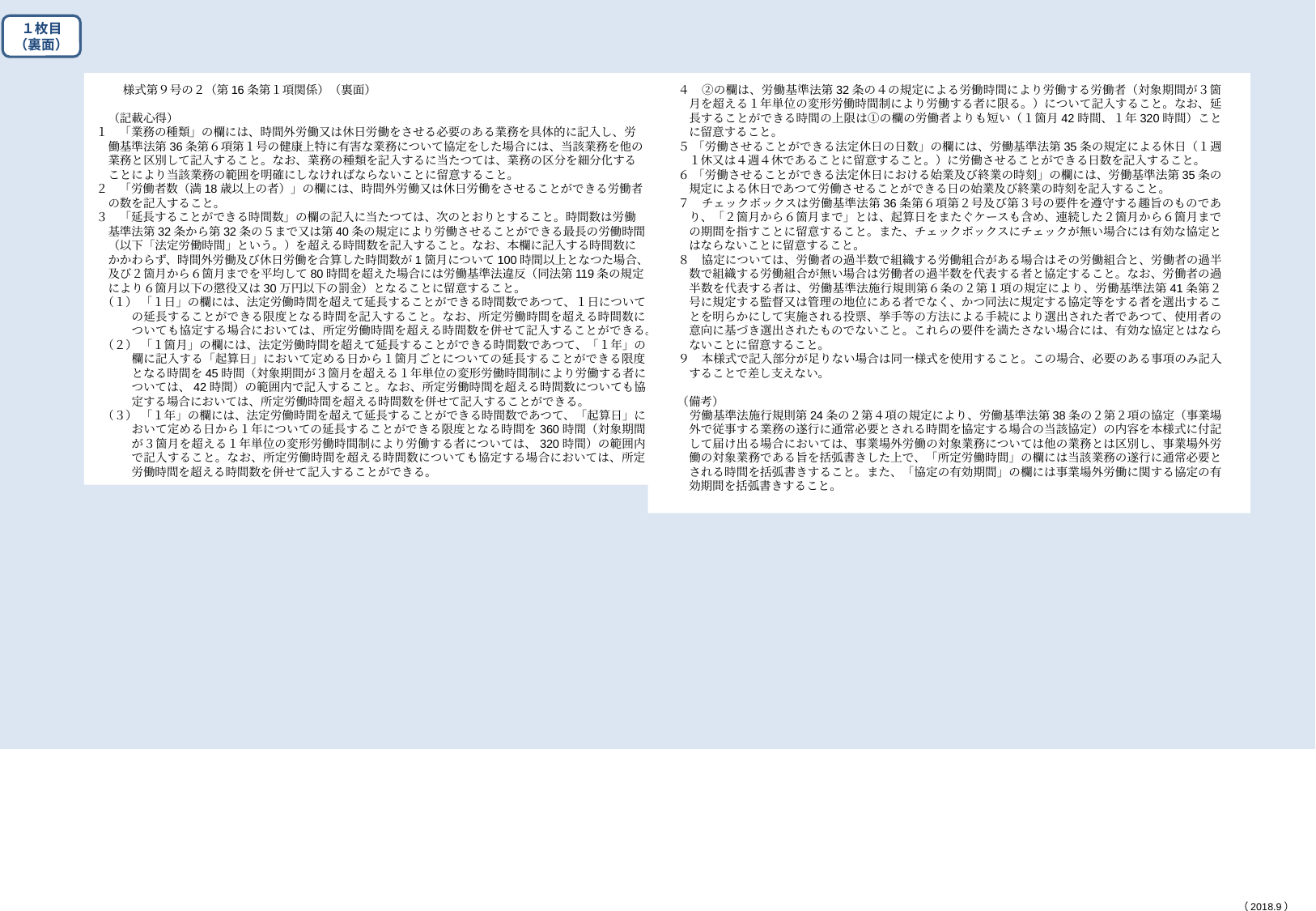

１枚目
（裏面）
４　②の欄は、労働基準法第32条の４の規定による労働時間により労働する労働者（対象期間が３箇月を超える１年単位の変形労働時間制により労働する者に限る。）について記入すること。なお、延長することができる時間の上限は①の欄の労働者よりも短い（１箇月42時間、１年320時間）ことに留意すること。
５ 「労働させることができる法定休日の日数」の欄には、労働基準法第35条の規定による休日（１週１休又は４週４休であることに留意すること。）に労働させることができる日数を記入すること。
６ 「労働させることができる法定休日における始業及び終業の時刻」の欄には、労働基準法第35条の規定による休日であつて労働させることができる日の始業及び終業の時刻を記入すること。
７　チェックボックスは労働基準法第36条第６項第２号及び第３号の要件を遵守する趣旨のものであり、「２箇月から６箇月まで」とは、起算日をまたぐケースも含め、連続した２箇月から６箇月までの期間を指すことに留意すること。また、チェックボックスにチェックが無い場合には有効な協定とはならないことに留意すること。
８　協定については、労働者の過半数で組織する労働組合がある場合はその労働組合と、労働者の過半数で組織する労働組合が無い場合は労働者の過半数を代表する者と協定すること。なお、労働者の過半数を代表する者は、労働基準法施行規則第６条の２第１項の規定により、労働基準法第41条第２号に規定する監督又は管理の地位にある者でなく、かつ同法に規定する協定等をする者を選出することを明らかにして実施される投票、挙手等の方法による手続により選出された者であつて、使用者の意向に基づき選出されたものでないこと。これらの要件を満たさない場合には、有効な協定とはならないことに留意すること。
９　本様式で記入部分が足りない場合は同一様式を使用すること。この場合、必要のある事項のみ記入することで差し支えない。

（備考）
　労働基準法施行規則第24条の２第４項の規定により、労働基準法第38条の２第２項の協定（事業場外で従事する業務の遂行に通常必要とされる時間を協定する場合の当該協定）の内容を本様式に付記して届け出る場合においては、事業場外労働の対象業務については他の業務とは区別し、事業場外労働の対象業務である旨を括弧書きした上で、「所定労働時間」の欄には当該業務の遂行に通常必要とされる時間を括弧書きすること。また、「協定の有効期間」の欄には事業場外労働に関する協定の有効期間を括弧書きすること。

様式第９号の２（第16条第１項関係）（裏面）
（記載心得）
１　「業務の種類」の欄には、時間外労働又は休日労働をさせる必要のある業務を具体的に記入し、労働基準法第36条第６項第１号の健康上特に有害な業務について協定をした場合には、当該業務を他の業務と区別して記入すること。なお、業務の種類を記入するに当たつては、業務の区分を細分化することにより当該業務の範囲を明確にしなければならないことに留意すること。
２　「労働者数（満18歳以上の者）」の欄には、時間外労働又は休日労働をさせることができる労働者の数を記入すること。
３　「延長することができる時間数」の欄の記入に当たつては、次のとおりとすること。時間数は労働基準法第32条から第32条の５まで又は第40条の規定により労働させることができる最長の労働時間（以下「法定労働時間」という。）を超える時間数を記入すること。なお、本欄に記入する時間数にかかわらず、時間外労働及び休日労働を合算した時間数が1箇月について100時間以上となつた場合、及び２箇月から６箇月までを平均して80時間を超えた場合には労働基準法違反（同法第119条の規定により６箇月以下の懲役又は30万円以下の罰金）となることに留意すること。
（１） 「１日」の欄には、法定労働時間を超えて延長することができる時間数であつて、１日についての延長することができる限度となる時間を記入すること。なお、所定労働時間を超える時間数についても協定する場合においては、所定労働時間を超える時間数を併せて記入することができる。
（２） 「１箇月」の欄には、法定労働時間を超えて延長することができる時間数であつて、「１年」の欄に記入する「起算日」において定める日から１箇月ごとについての延長することができる限度となる時間を45時間（対象期間が３箇月を超える１年単位の変形労働時間制により労働する者については、42時間）の範囲内で記入すること。なお、所定労働時間を超える時間数についても協定する場合においては、所定労働時間を超える時間数を併せて記入することができる。
（３） 「１年」の欄には、法定労働時間を超えて延長することができる時間数であつて、「起算日」において定める日から１年についての延長することができる限度となる時間を360時間（対象期間が３箇月を超える１年単位の変形労働時間制により労働する者については、320時間）の範囲内で記入すること。なお、所定労働時間を超える時間数についても協定する場合においては、所定労働時間を超える時間数を併せて記入することができる。
（2018.9）